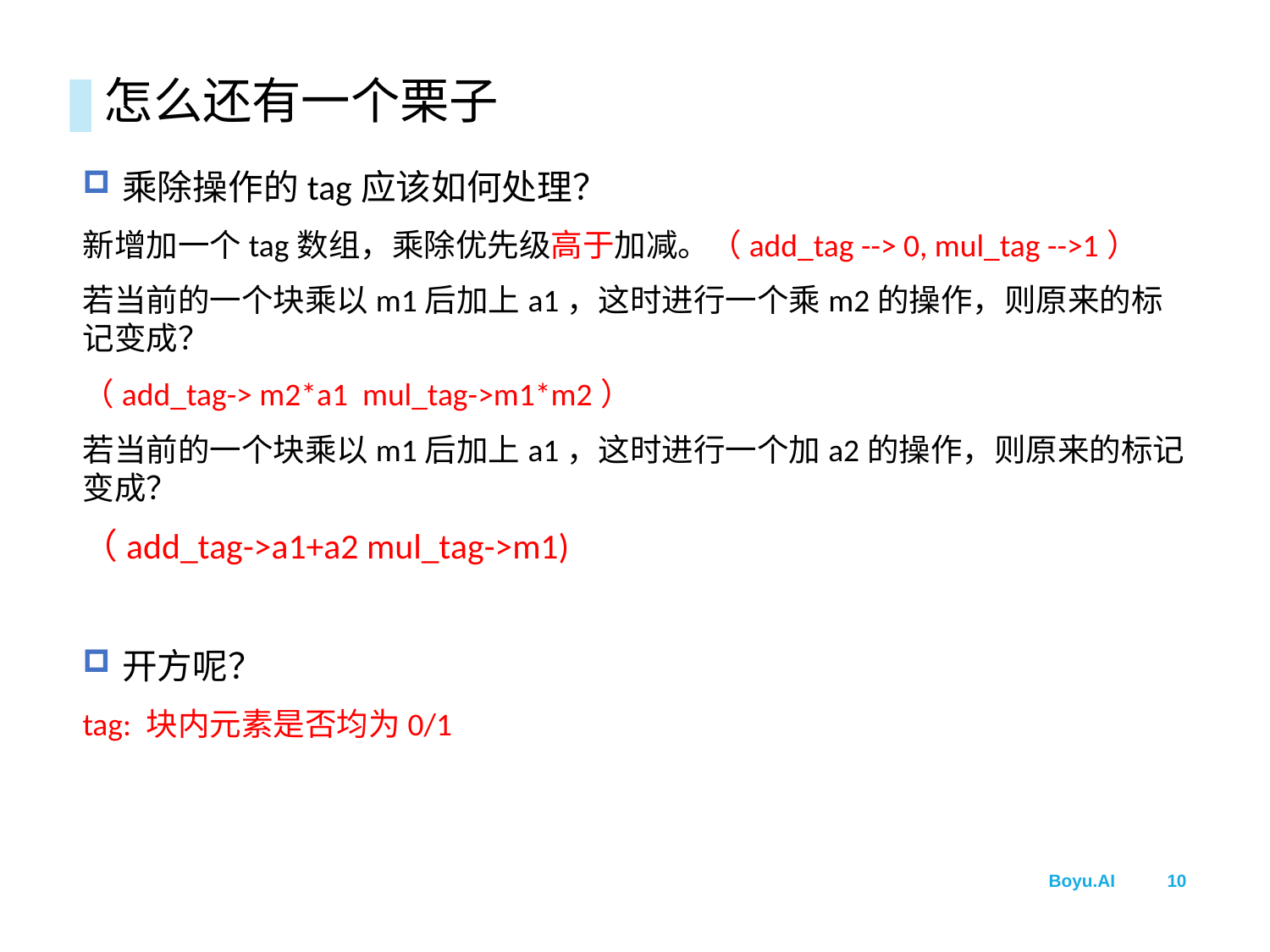

# 怎么还有一个栗子
乘除操作的tag应该如何处理？
新增加一个tag数组，乘除优先级高于加减。（add_tag --> 0, mul_tag -->1）
若当前的一个块乘以m1后加上a1，这时进行一个乘m2的操作，则原来的标记变成？
（add_tag-> m2*a1  mul_tag->m1*m2）
若当前的一个块乘以m1后加上a1，这时进行一个加a2的操作，则原来的标记变成？
（add_tag->a1+a2 mul_tag->m1)

开方呢？
tag: 块内元素是否均为0/1